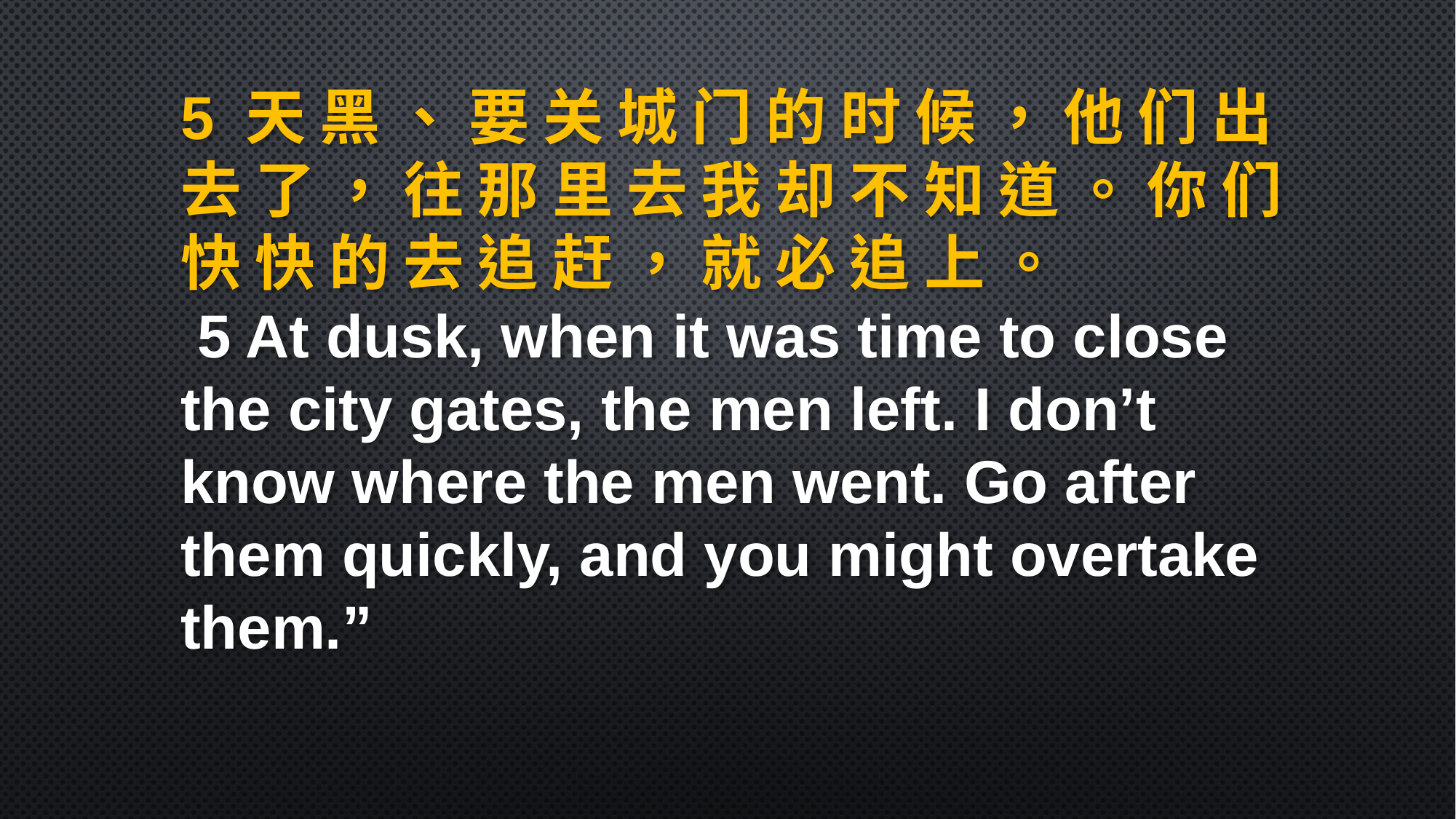

5 天 黑 、 要 关 城 门 的 时 候 ， 他 们 出 去 了 ， 往 那 里 去 我 却 不 知 道 。 你 们 快 快 的 去 追 赶 ， 就 必 追 上 。
 5 At dusk, when it was time to close the city gates, the men left. I don’t know where the men went. Go after them quickly, and you might overtake them.”